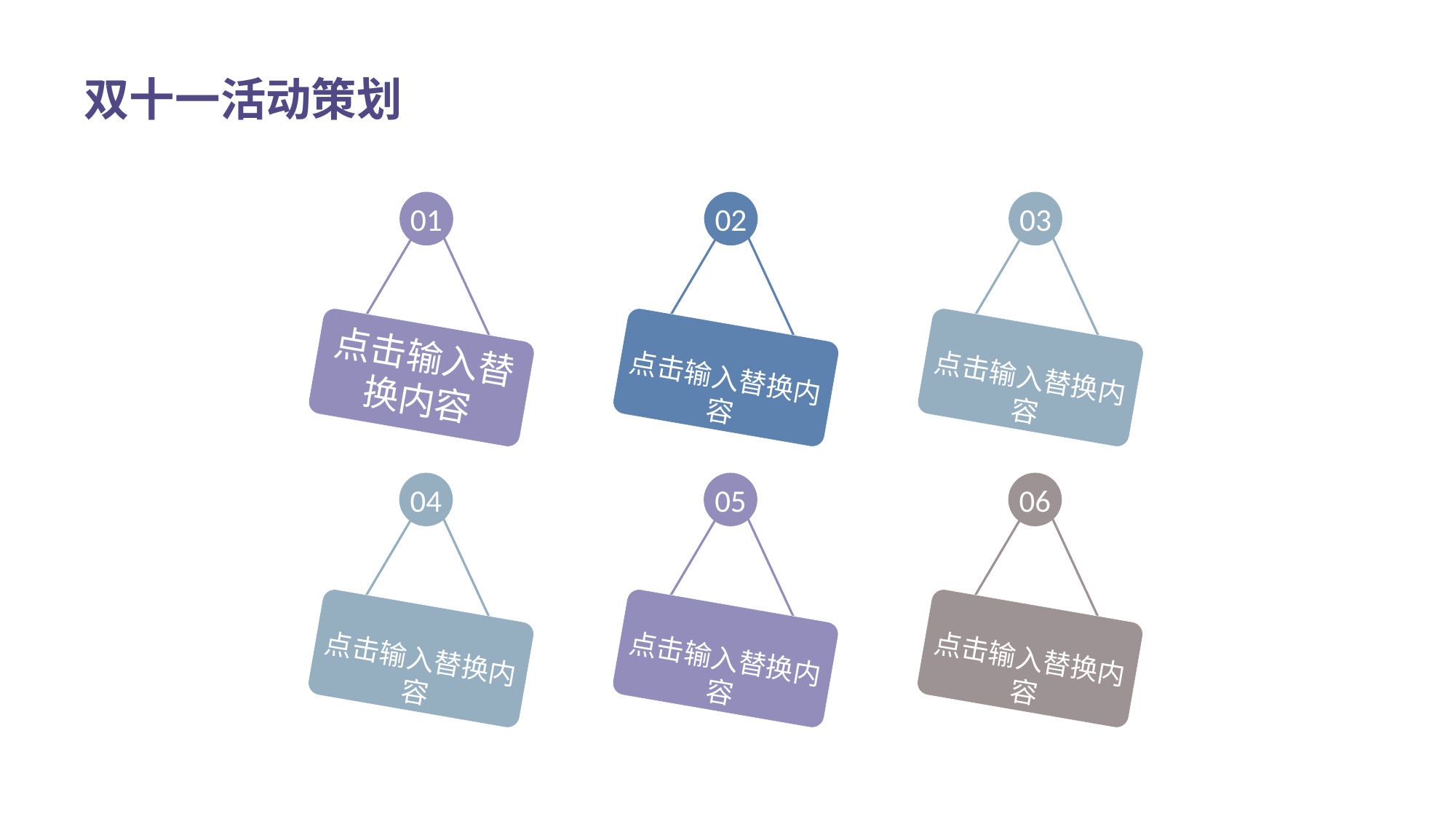

双十一活动策划
01
02
03

点击输入替换内容

点击输入替换内容

点击输入替换内容

04
05
06

点击输入替换内容

点击输入替换内容

点击输入替换内容